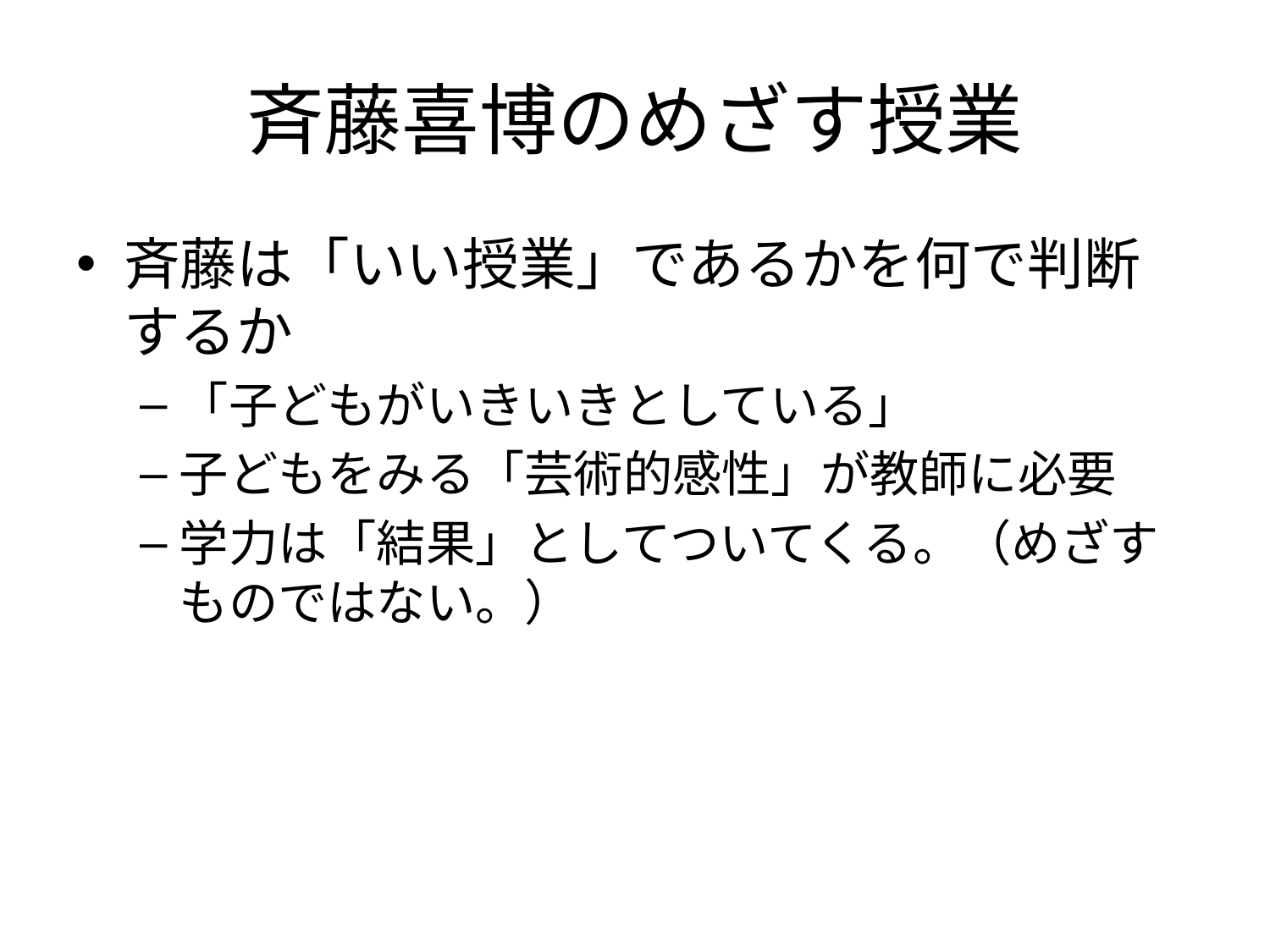

# 斉藤喜博のめざす授業
斉藤は「いい授業」であるかを何で判断するか
「子どもがいきいきとしている」
子どもをみる「芸術的感性」が教師に必要
学力は「結果」としてついてくる。（めざすものではない。）